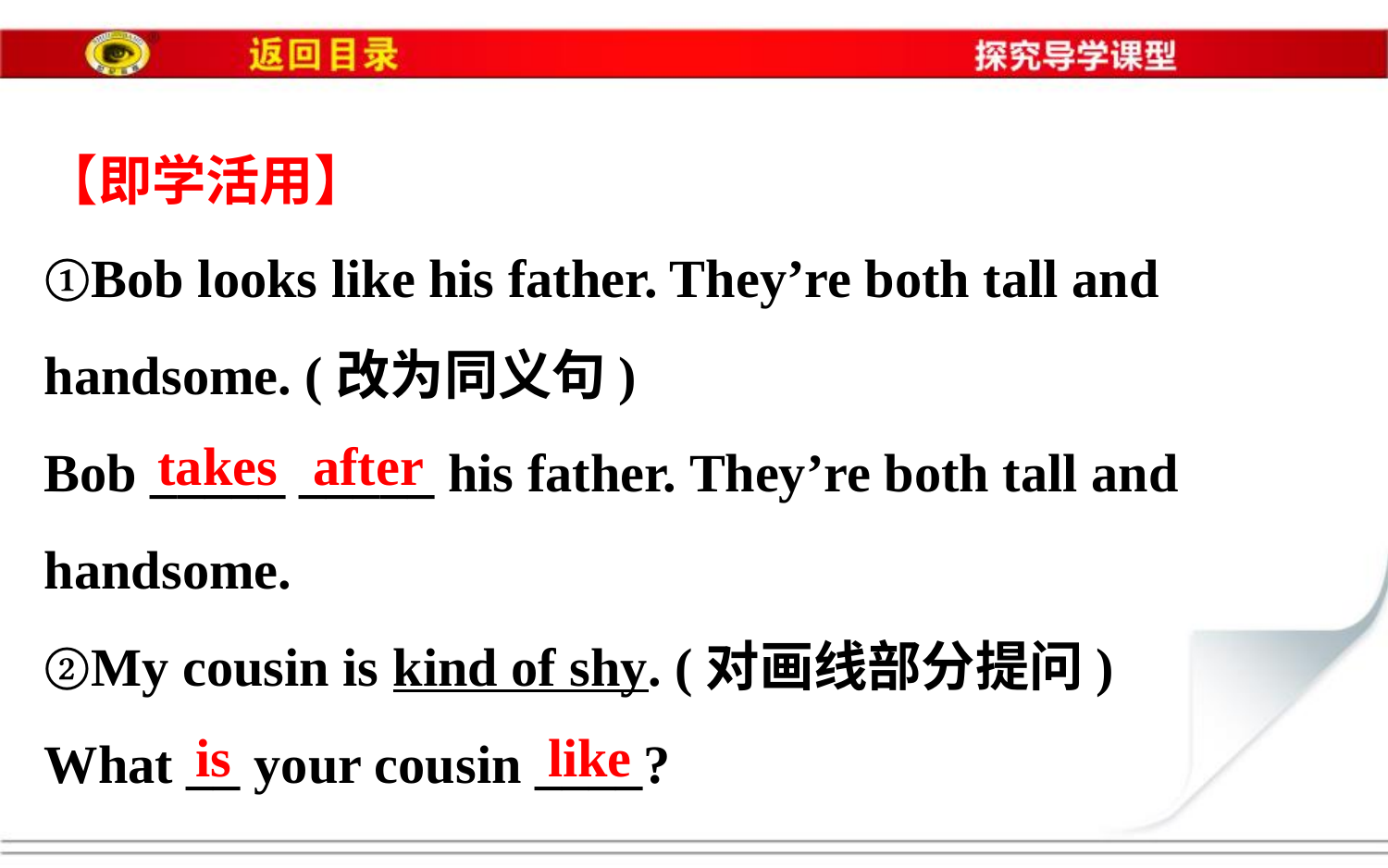

【即学活用】
①Bob looks like his father. They’re both tall and
handsome. (改为同义句)
Bob _____ _____ his father. They’re both tall and
handsome.
②My cousin is kind of shy. (对画线部分提问)
What __ your cousin ____?
takes
after
is
like